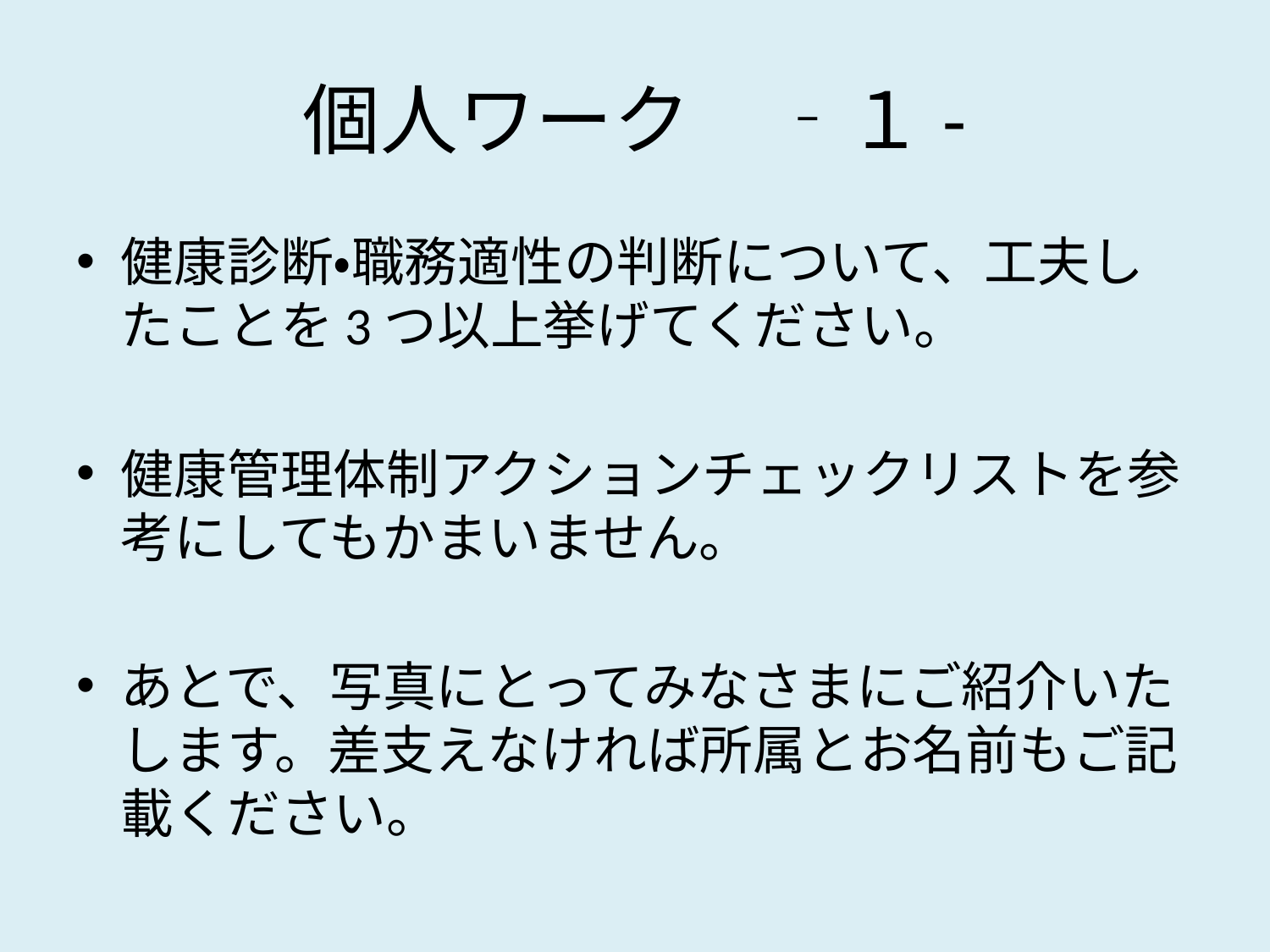

# 個人ワーク　‐１-
健康診断・職務適性の判断について、工夫したことを3つ以上挙げてください。

健康管理体制アクションチェックリストを参考にしてもかまいません。

あとで、写真にとってみなさまにご紹介いたします。差支えなければ所属とお名前もご記載ください。